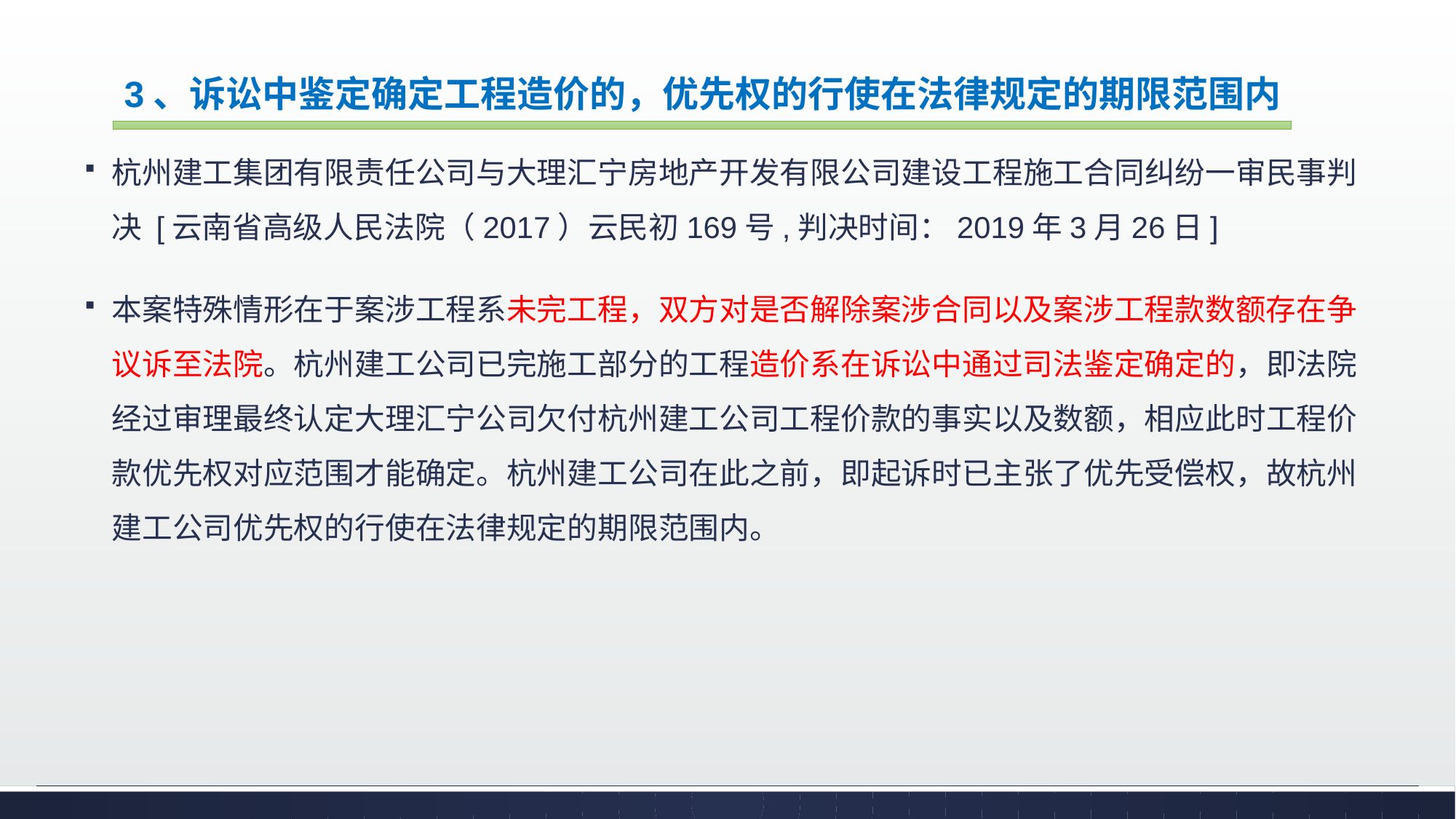

# 3、诉讼中鉴定确定工程造价的，优先权的行使在法律规定的期限范围内

杭州建工集团有限责任公司与大理汇宁房地产开发有限公司建设工程施工合同纠纷一审民事判决 [云南省高级人民法院（2017）云民初169号,判决时间：2019年3月26日]
本案特殊情形在于案涉工程系未完工程，双方对是否解除案涉合同以及案涉工程款数额存在争议诉至法院。杭州建工公司已完施工部分的工程造价系在诉讼中通过司法鉴定确定的，即法院经过审理最终认定大理汇宁公司欠付杭州建工公司工程价款的事实以及数额，相应此时工程价款优先权对应范围才能确定。杭州建工公司在此之前，即起诉时已主张了优先受偿权，故杭州建工公司优先权的行使在法律规定的期限范围内。